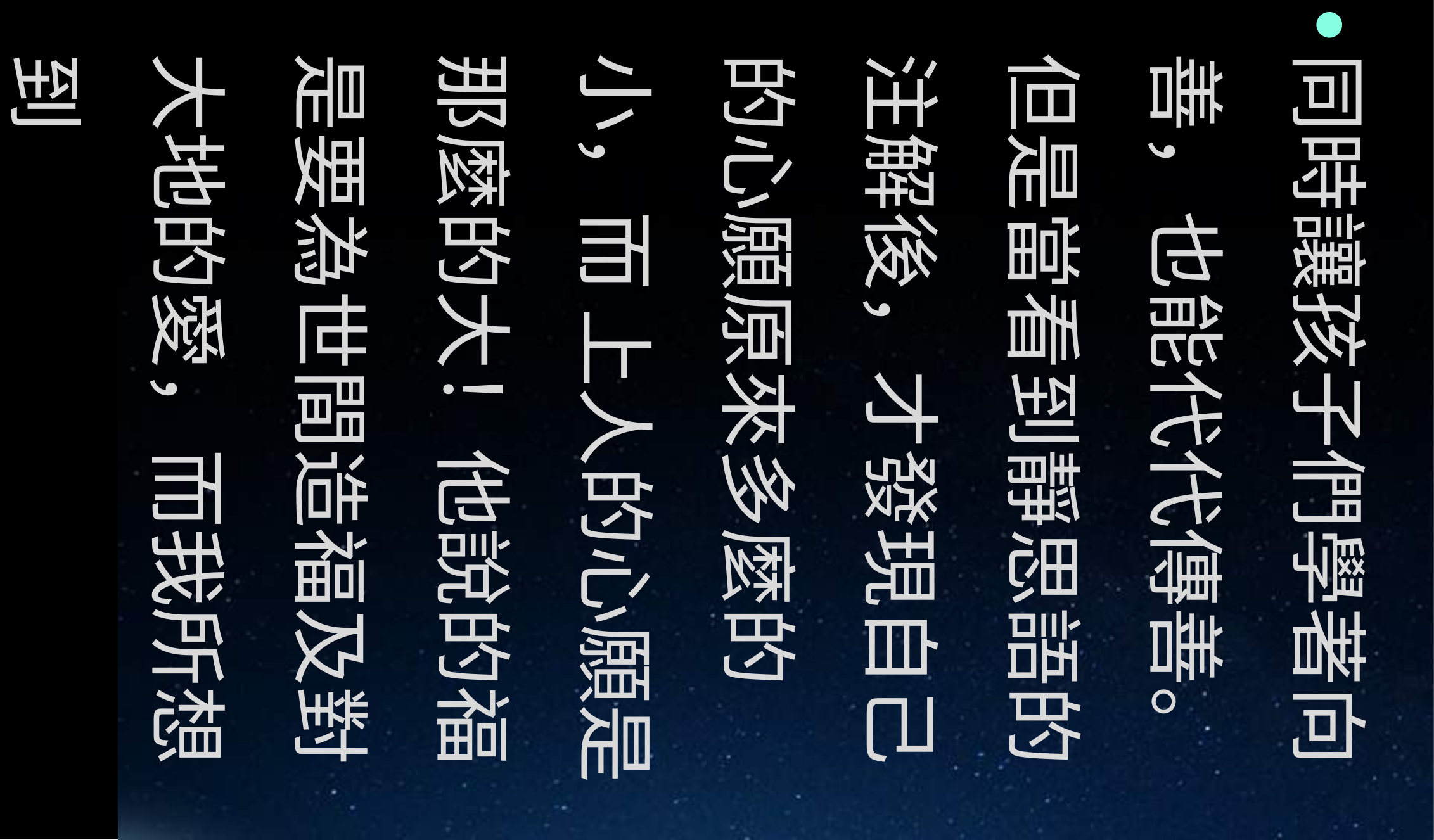

同時讓孩子們學著向善，也能代代傳善。但是當看到靜思語的注解後，才發現自己的心願原來多麼的小，而 上人的心願是那麼的大！他說的福是要為世間造福及對大地的愛，而我所想到